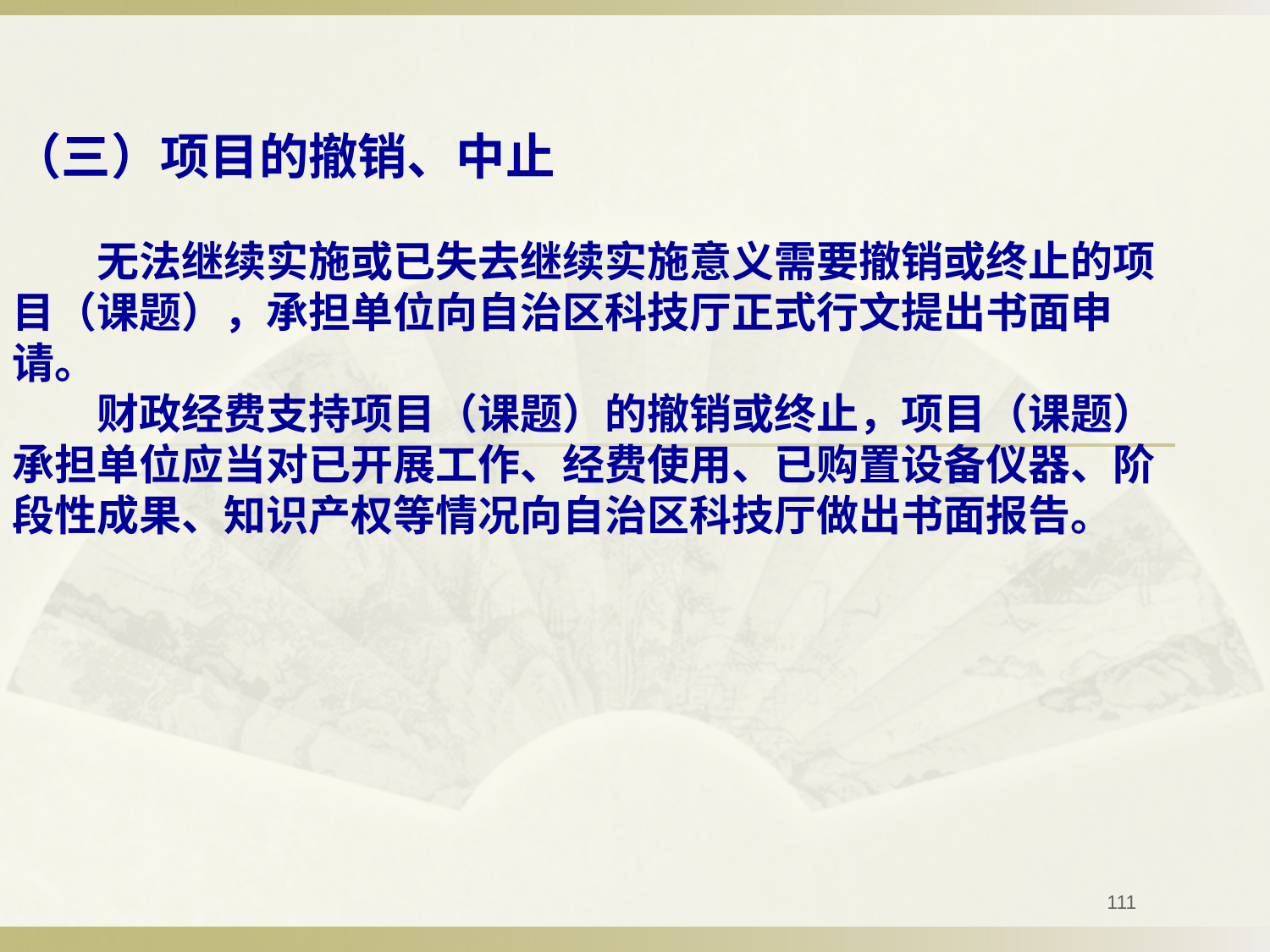

（三）项目的撤销、中止

　　无法继续实施或已失去继续实施意义需要撤销或终止的项目（课题），承担单位向自治区科技厅正式行文提出书面申请。
　　财政经费支持项目（课题）的撤销或终止，项目（课题）承担单位应当对已开展工作、经费使用、已购置设备仪器、阶段性成果、知识产权等情况向自治区科技厅做出书面报告。

111